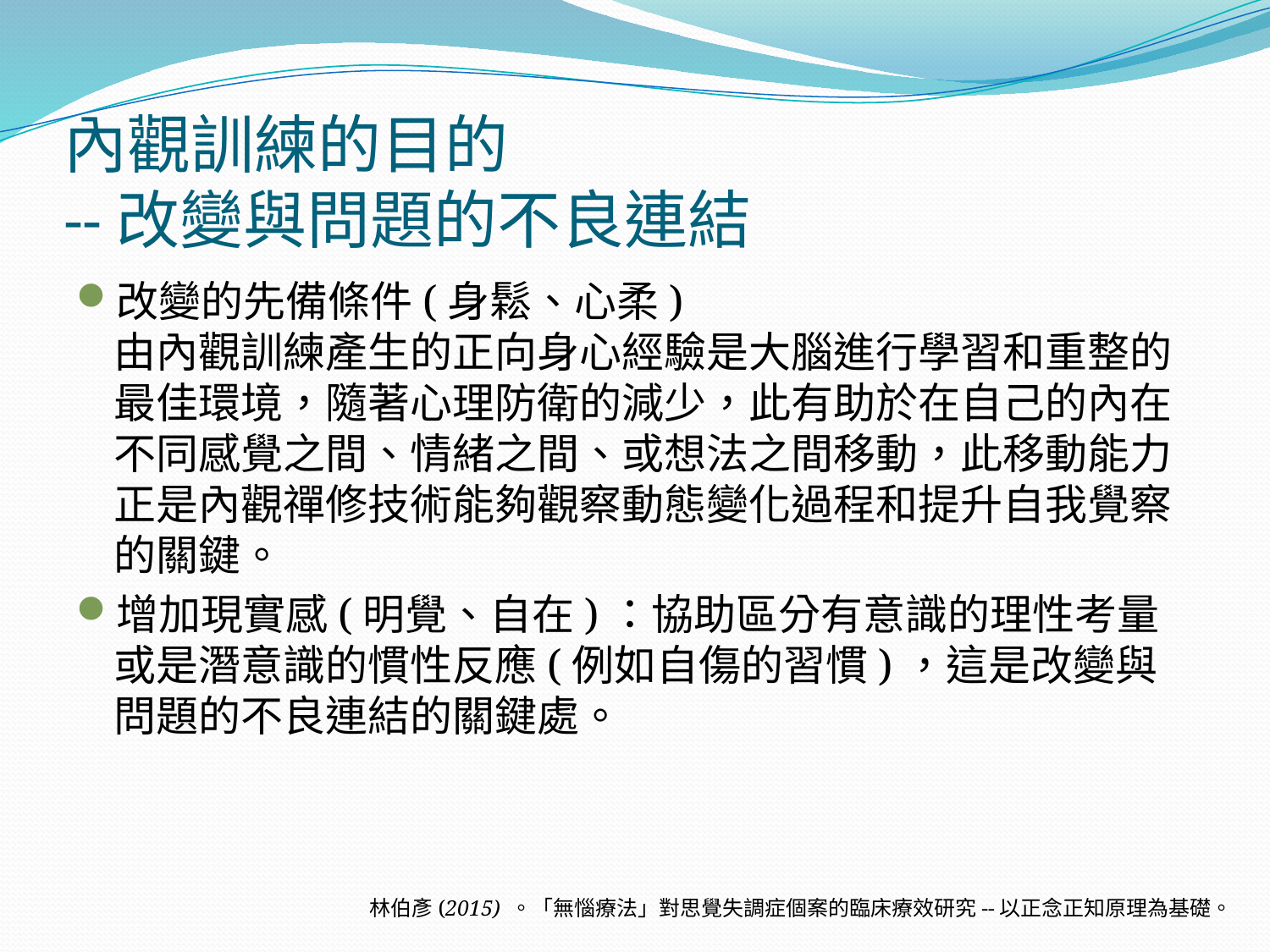

# 內觀訓練的目的 --改變與問題的不良連結
改變的先備條件(身鬆、心柔)
由內觀訓練產生的正向身心經驗是大腦進行學習和重整的最佳環境，隨著心理防衛的減少，此有助於在自己的內在不同感覺之間、情緒之間、或想法之間移動，此移動能力正是內觀禪修技術能夠觀察動態變化過程和提升自我覺察的關鍵。
增加現實感(明覺、自在)：協助區分有意識的理性考量或是潛意識的慣性反應(例如自傷的習慣)，這是改變與問題的不良連結的關鍵處。

林伯彥(2015) 。「無惱療法」對思覺失調症個案的臨床療效研究--以正念正知原理為基礎。